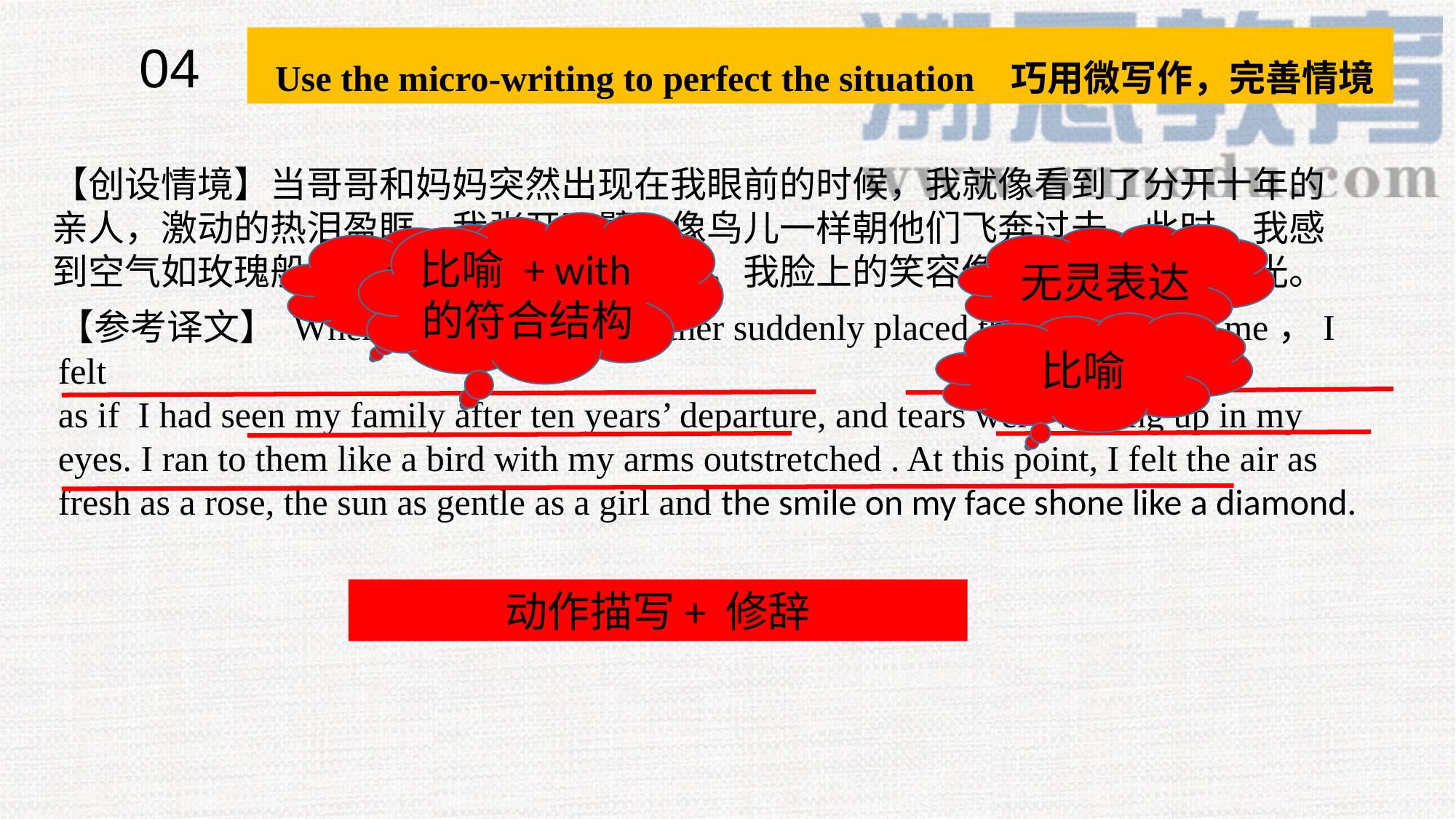

04
 Use the micro-writing to perfect the situation   巧用微写作，完善情境
【创设情境】当哥哥和妈妈突然出现在我眼前的时候，我就像看到了分开十年的亲人，激动的热泪盈眶。我张开双臂，像鸟儿一样朝他们飞奔过去。此时，我感到空气如玫瑰般清新，阳光如少女般温柔，我脸上的笑容像钻石一样闪闪发光。
比喻 + with的符合结构
夸张
无灵表达
【参考译文】 When my brother and mother suddenly placed their foot before me，I felt
as if  I had seen my family after ten years’ departure, and tears were welling up in my eyes. I ran to them like a bird with my arms outstretched . At this point, I felt the air as fresh as a rose, the sun as gentle as a girl and the smile on my face shone like a diamond.
比喻
动作描写+ 修辞